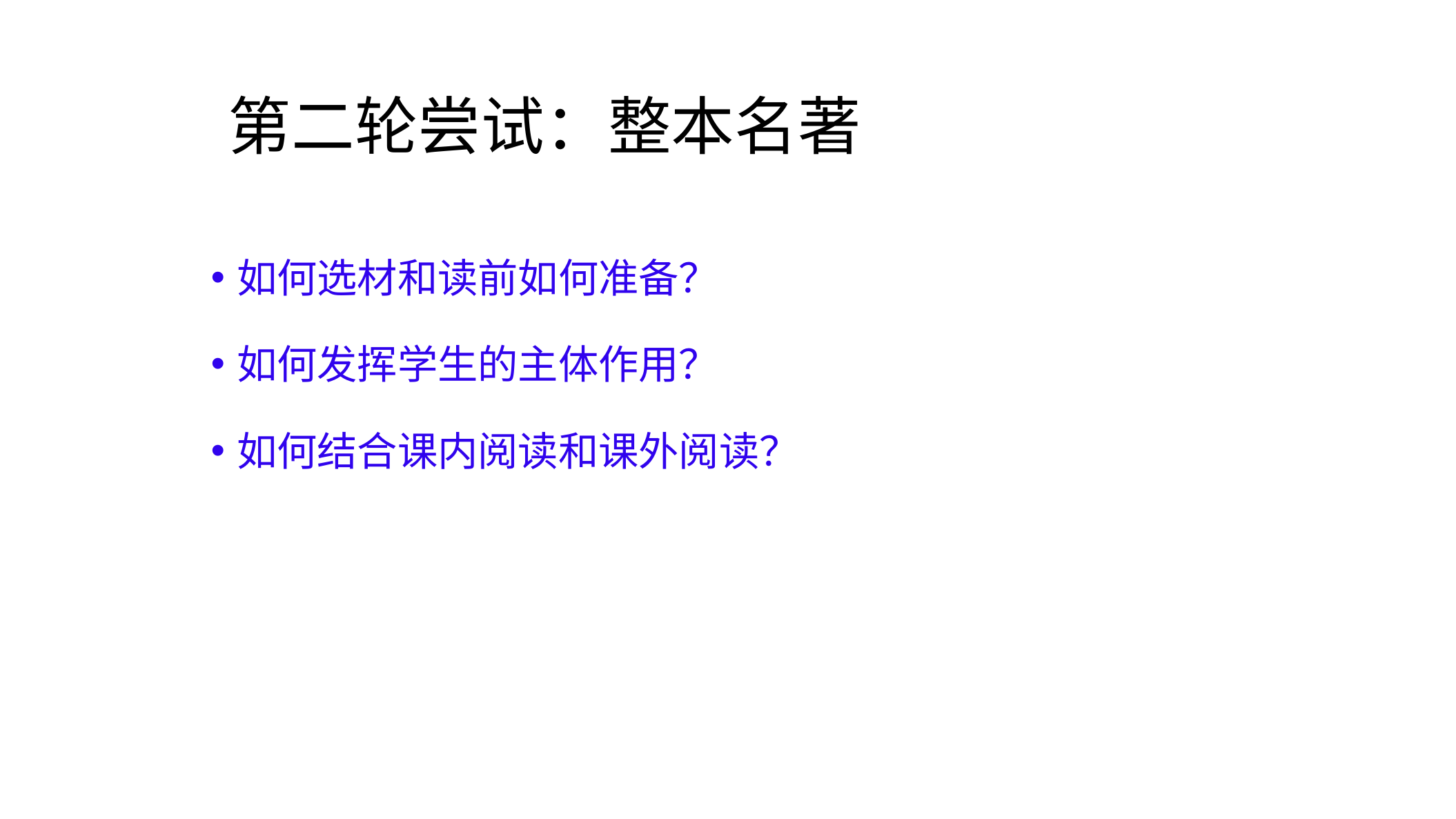

# 第二轮尝试：整本名著
如何选材和读前如何准备？
如何发挥学生的主体作用？
如何结合课内阅读和课外阅读？